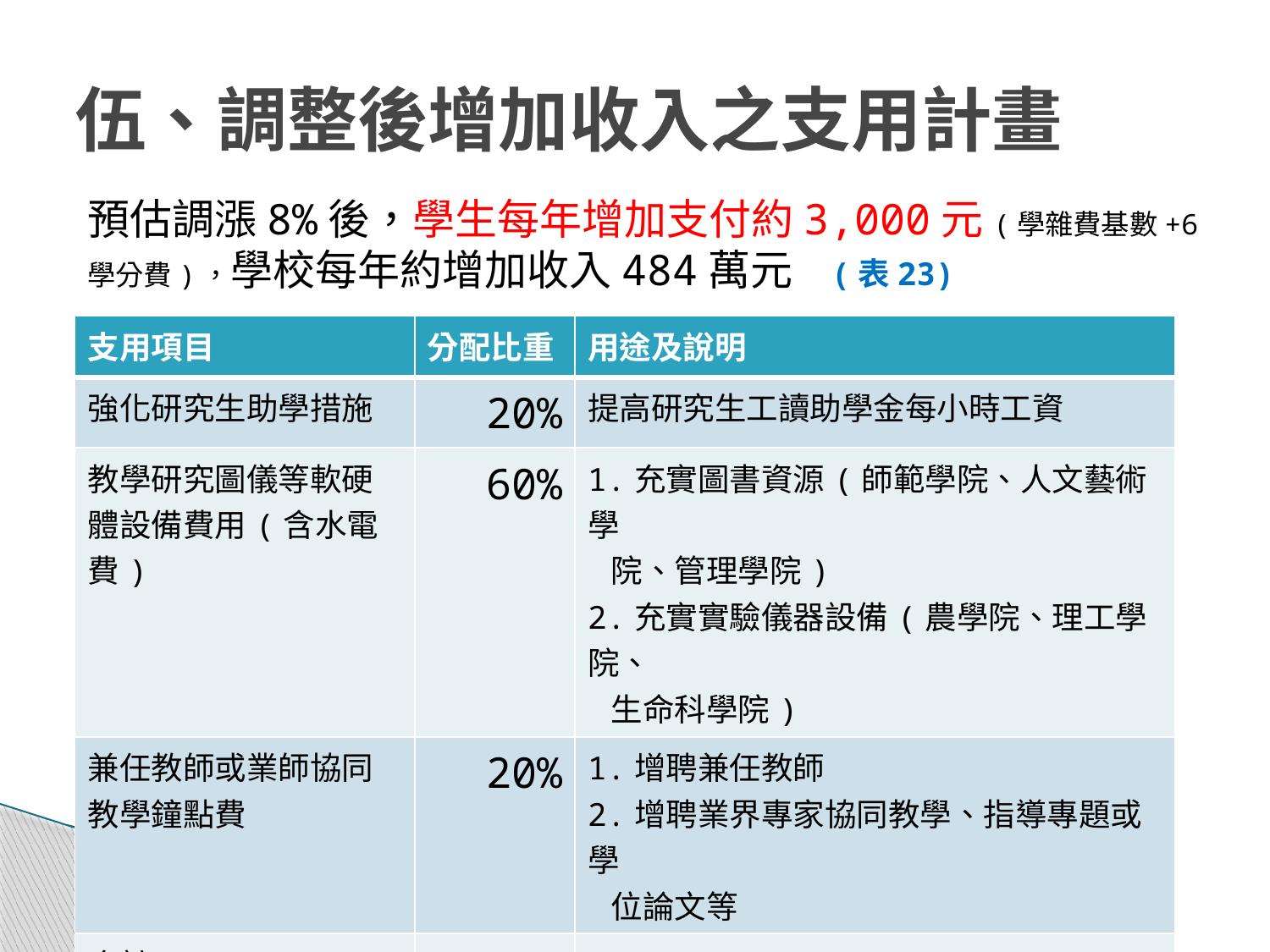

# 伍、調整後增加收入之支用計畫
預估調漲8%後，學生每年增加支付約3,000元(學雜費基數+6學分費)，學校每年約增加收入484萬元   (表23)

| 支用項目 | 分配比重 | 用途及說明 |
| --- | --- | --- |
| 強化研究生助學措施 | 20% | 提高研究生工讀助學金每小時工資 |
| 教學研究圖儀等軟硬體設備費用(含水電費) | 60% | 1.充實圖書資源(師範學院、人文藝術學 院、管理學院) 2.充實實驗儀器設備(農學院、理工學院、 生命科學院) |
| 兼任教師或業師協同教學鐘點費 | 20% | 1.增聘兼任教師 2.增聘業界專家協同教學、指導專題或學 位論文等 |
| 合計 | 100% |  |